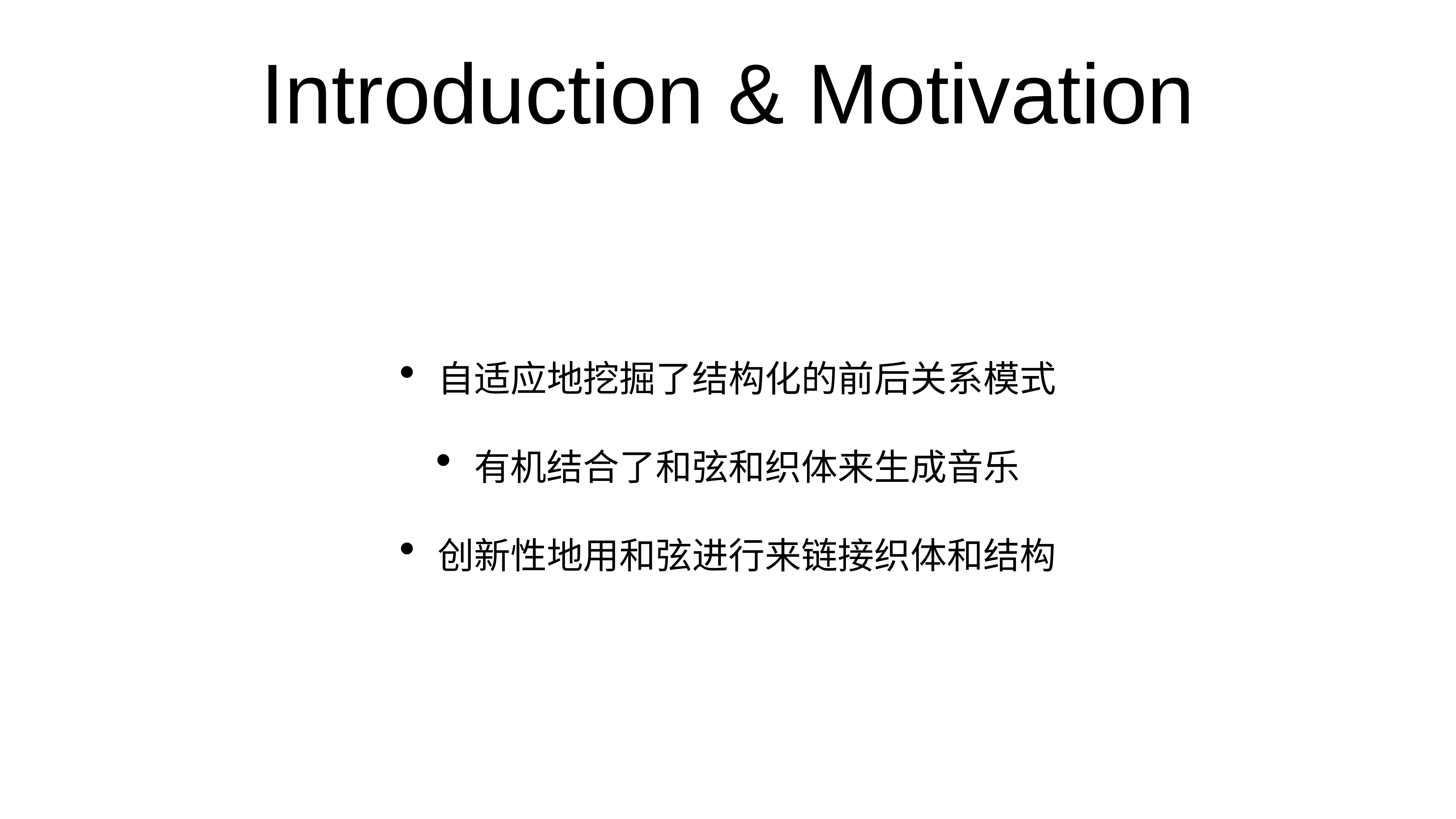

# Introduction & Motivation
自适应地挖掘了结构化的前后关系模式
有机结合了和弦和织体来生成音乐
创新性地用和弦进行来链接织体和结构